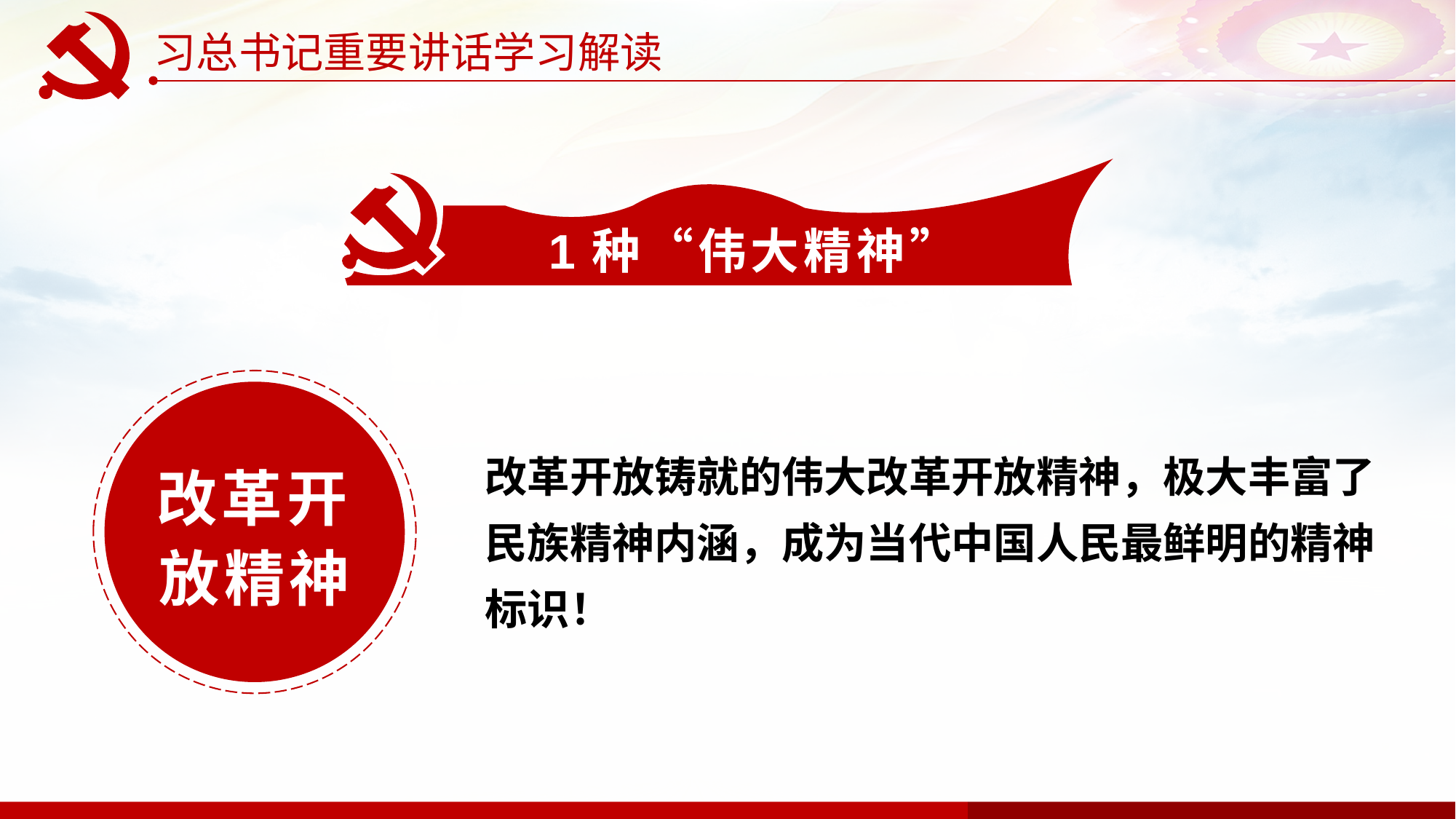

习总书记重要讲话学习解读

1种“伟大精神”

改革开放精神
改革开放铸就的伟大改革开放精神，极大丰富了民族精神内涵，成为当代中国人民最鲜明的精神标识！